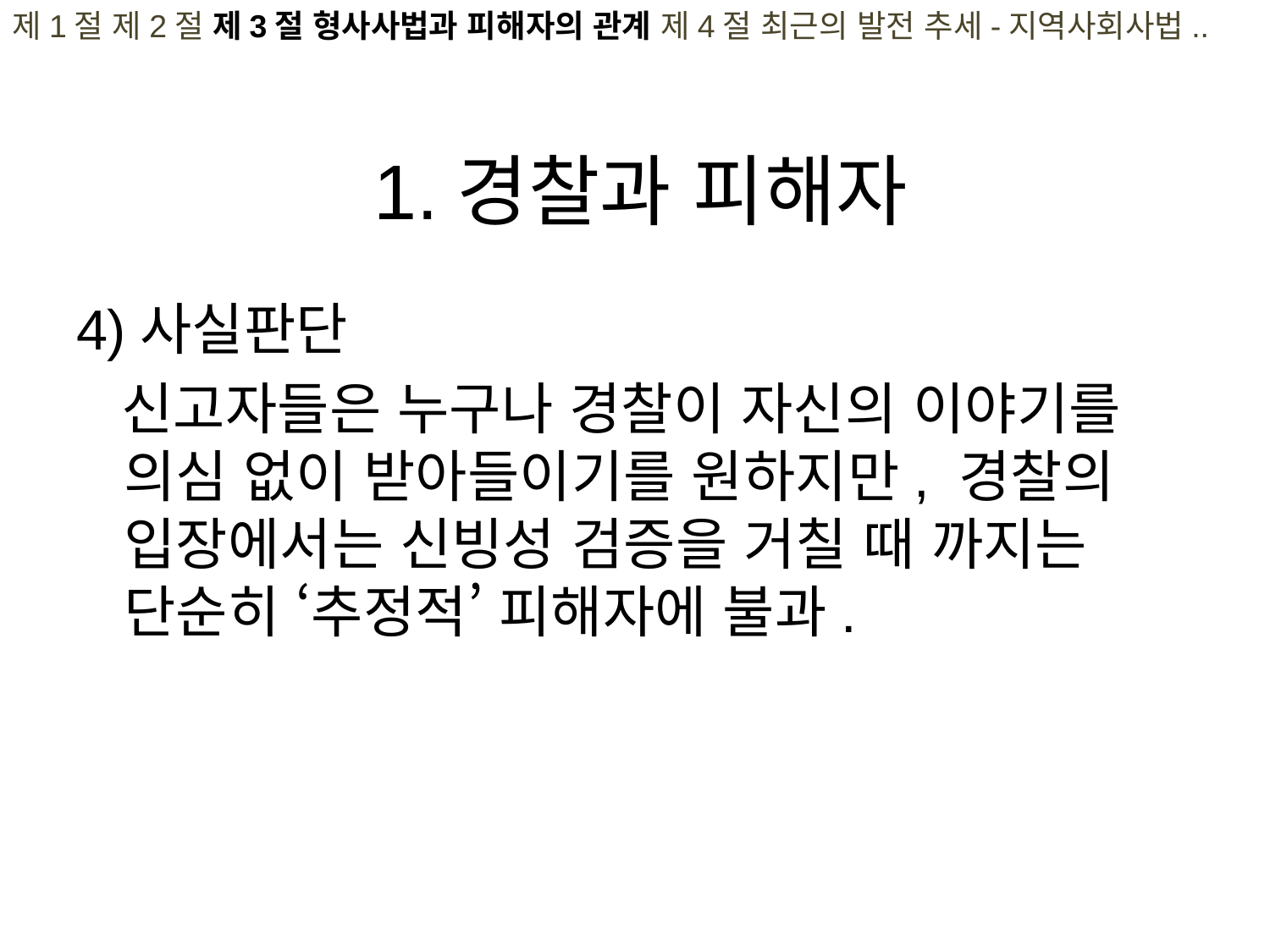

제1절 제2절 제3절 형사사법과 피해자의 관계 제4절 최근의 발전 추세-지역사회사법..
# 1.경찰과 피해자
4)사실판단
  신고자들은 누구나 경찰이 자신의 이야기를 의심 없이 받아들이기를 원하지만, 경찰의 입장에서는 신빙성 검증을 거칠 때 까지는 단순히 ‘추정적’ 피해자에 불과.